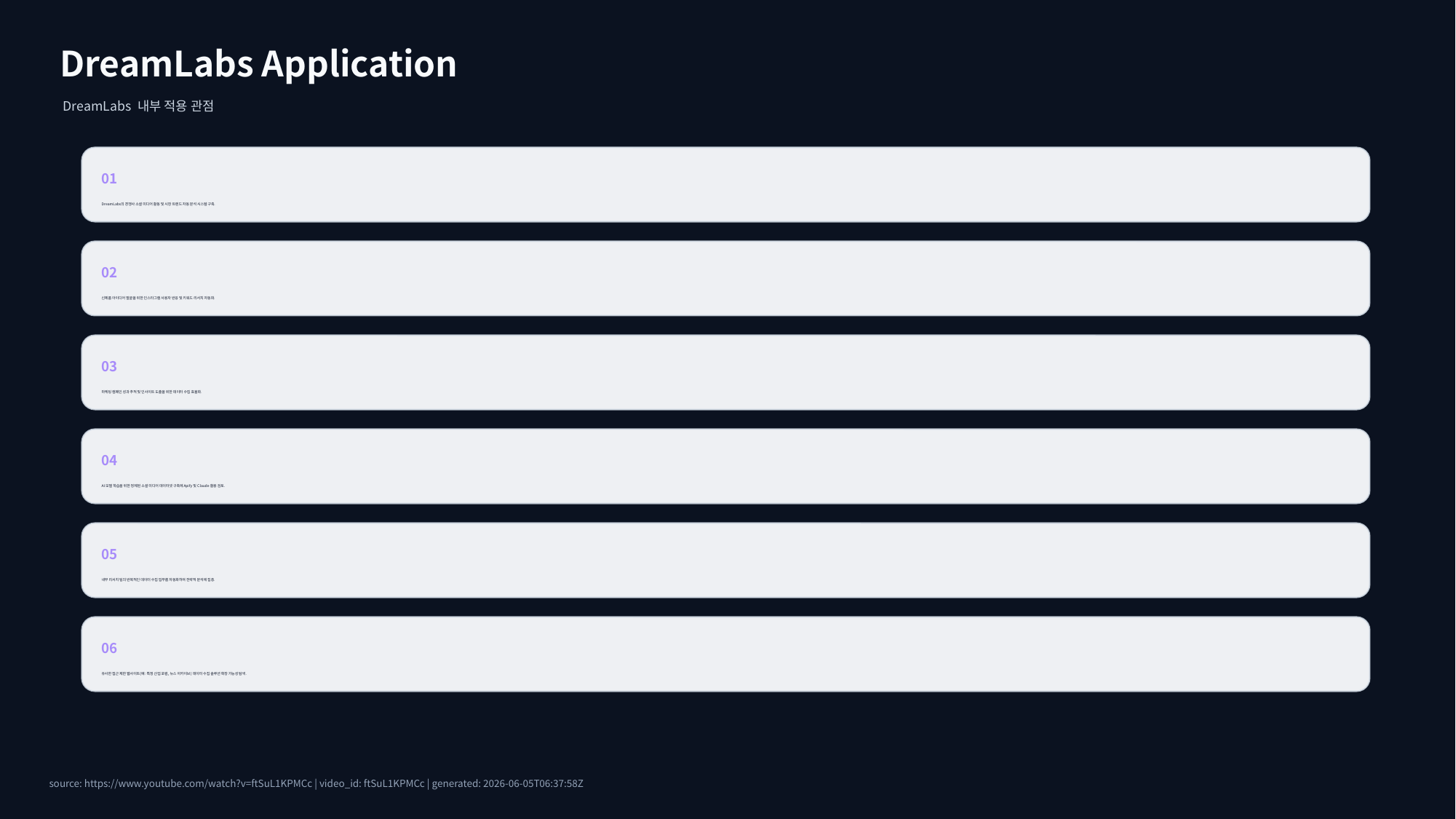

DreamLabs Application
DreamLabs 내부 적용 관점

01
DreamLabs의 경쟁사 소셜 미디어 활동 및 시장 트렌드 자동 분석 시스템 구축.

02
신제품 아이디어 발굴을 위한 인스타그램 사용자 반응 및 키워드 리서치 자동화.

03
마케팅 캠페인 성과 추적 및 인사이트 도출을 위한 데이터 수집 효율화.

04
AI 모델 학습을 위한 정제된 소셜 미디어 데이터셋 구축에 Apify 및 Claude 활용 검토.

05
내부 리서치 팀의 반복적인 데이터 수집 업무를 자동화하여 전략적 분석에 집중.

06
유사한 접근 제한 웹사이트(예: 특정 산업 포럼, 뉴스 아카이브) 데이터 수집 솔루션 확장 가능성 탐색.
source: https://www.youtube.com/watch?v=ftSuL1KPMCc | video_id: ftSuL1KPMCc | generated: 2026-06-05T06:37:58Z